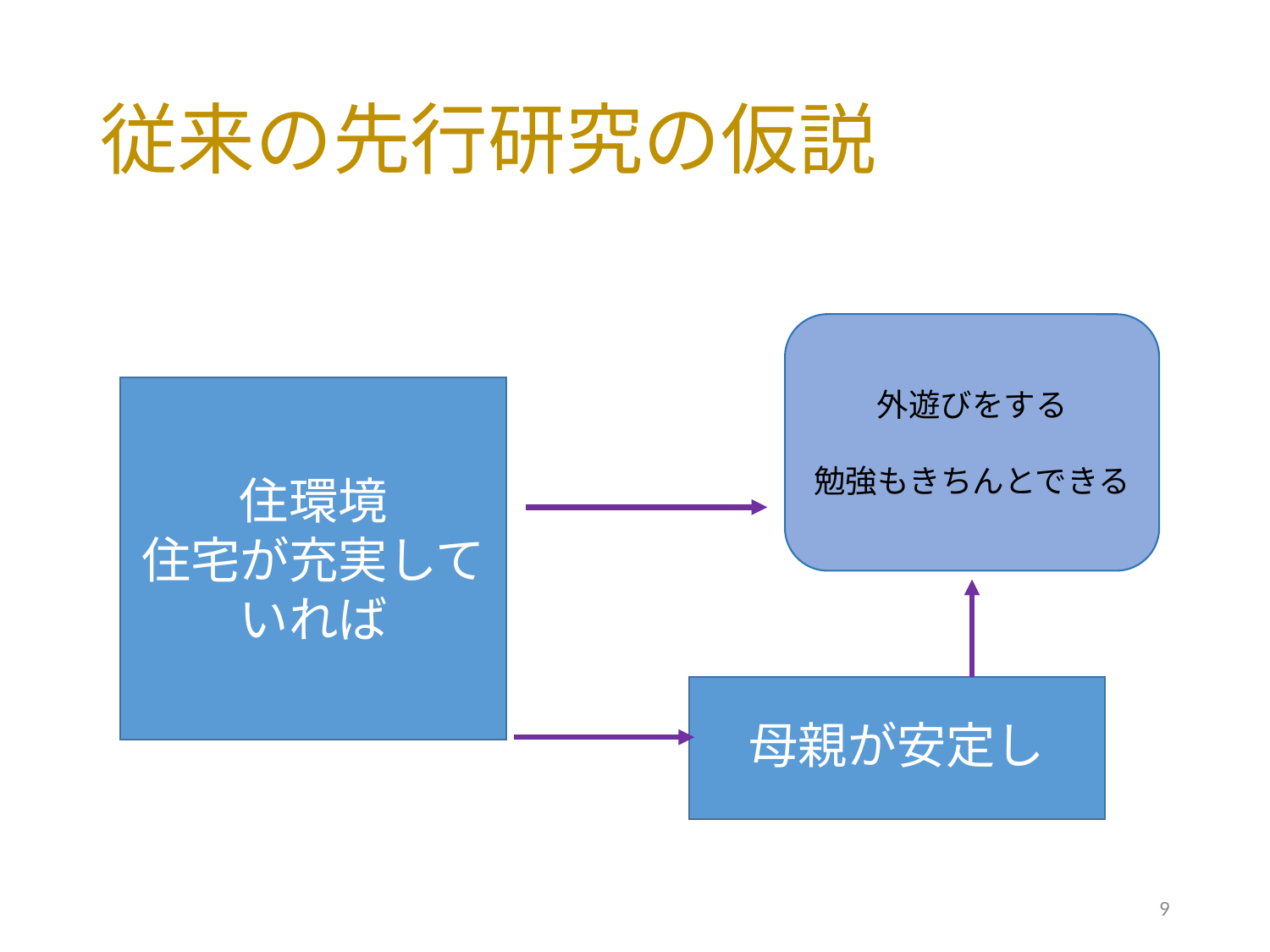

# 従来の先行研究の仮説
外遊びをする

勉強もきちんとできる
住環境
住宅が充実していれば
母親が安定し
9